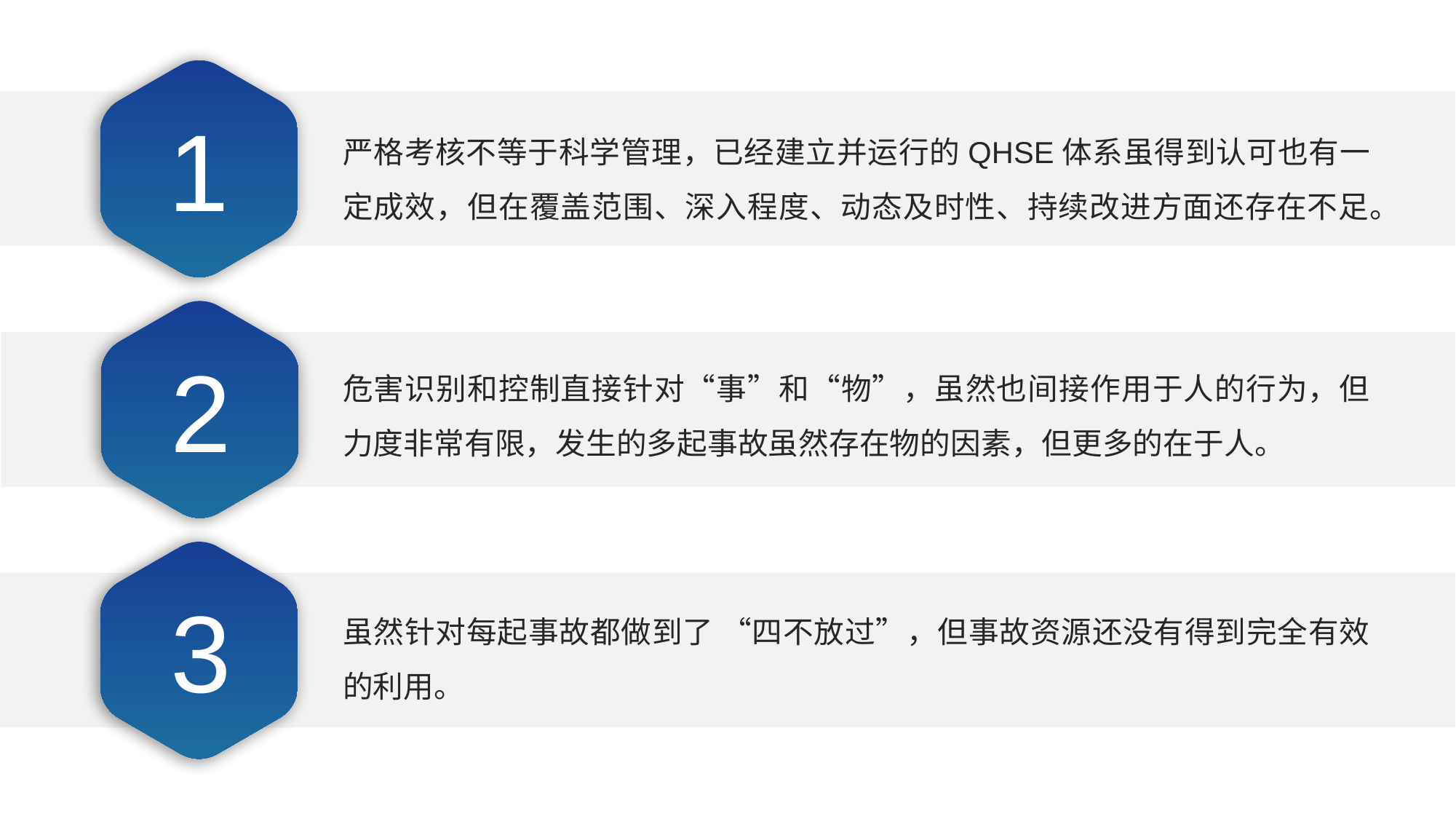

1
严格考核不等于科学管理，已经建立并运行的QHSE体系虽得到认可也有一定成效，但在覆盖范围、深入程度、动态及时性、持续改进方面还存在不足。

2
危害识别和控制直接针对“事”和“物”，虽然也间接作用于人的行为，但力度非常有限，发生的多起事故虽然存在物的因素，但更多的在于人。

3
虽然针对每起事故都做到了 “四不放过”，但事故资源还没有得到完全有效的利用。